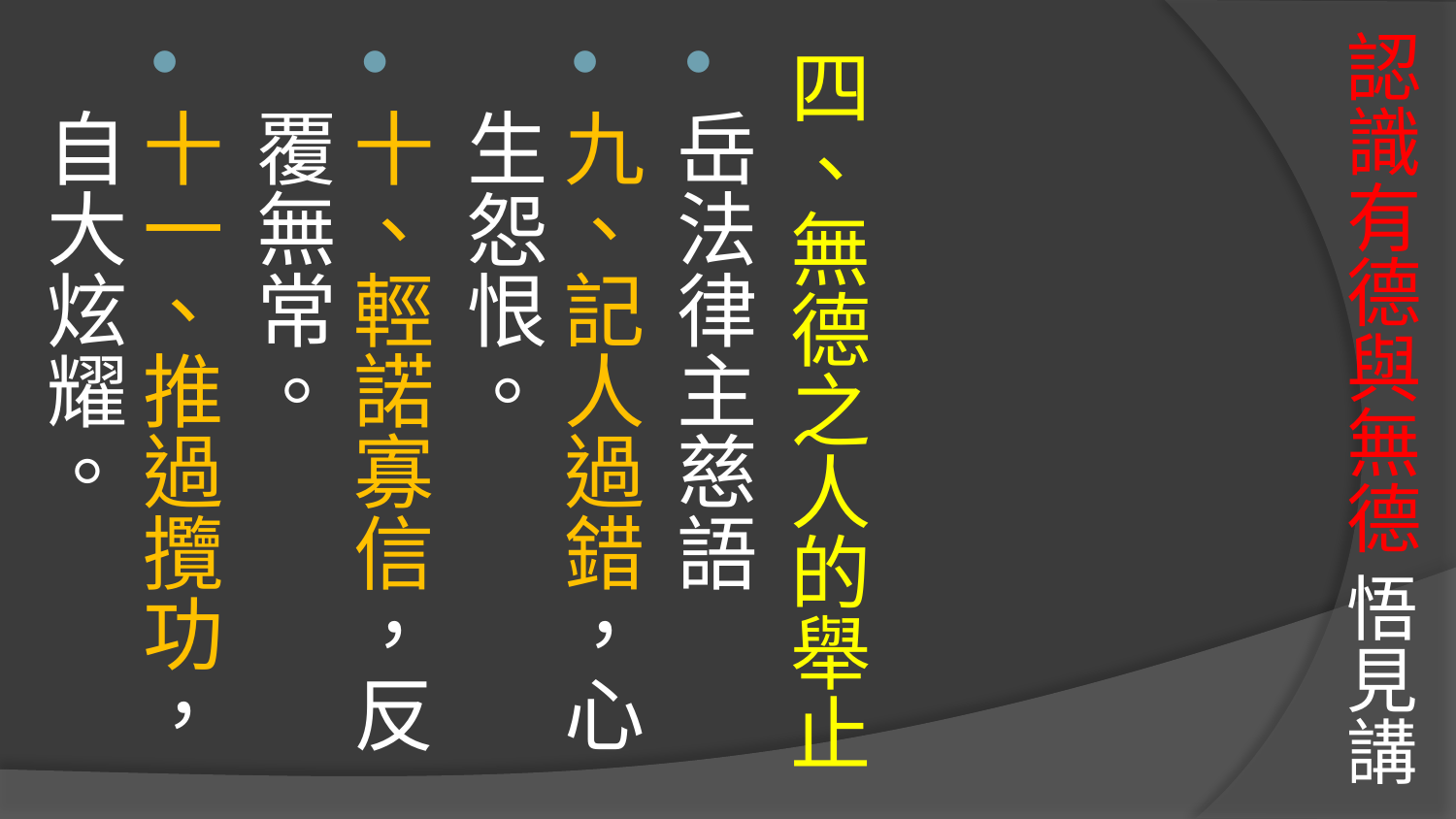

# 認識有德與無德 悟見講
四、無德之人的舉止
岳法律主慈語
九、記人過錯，心生怨恨。
十、輕諾寡信，反覆無常。
十一、推過攬功，自大炫耀。